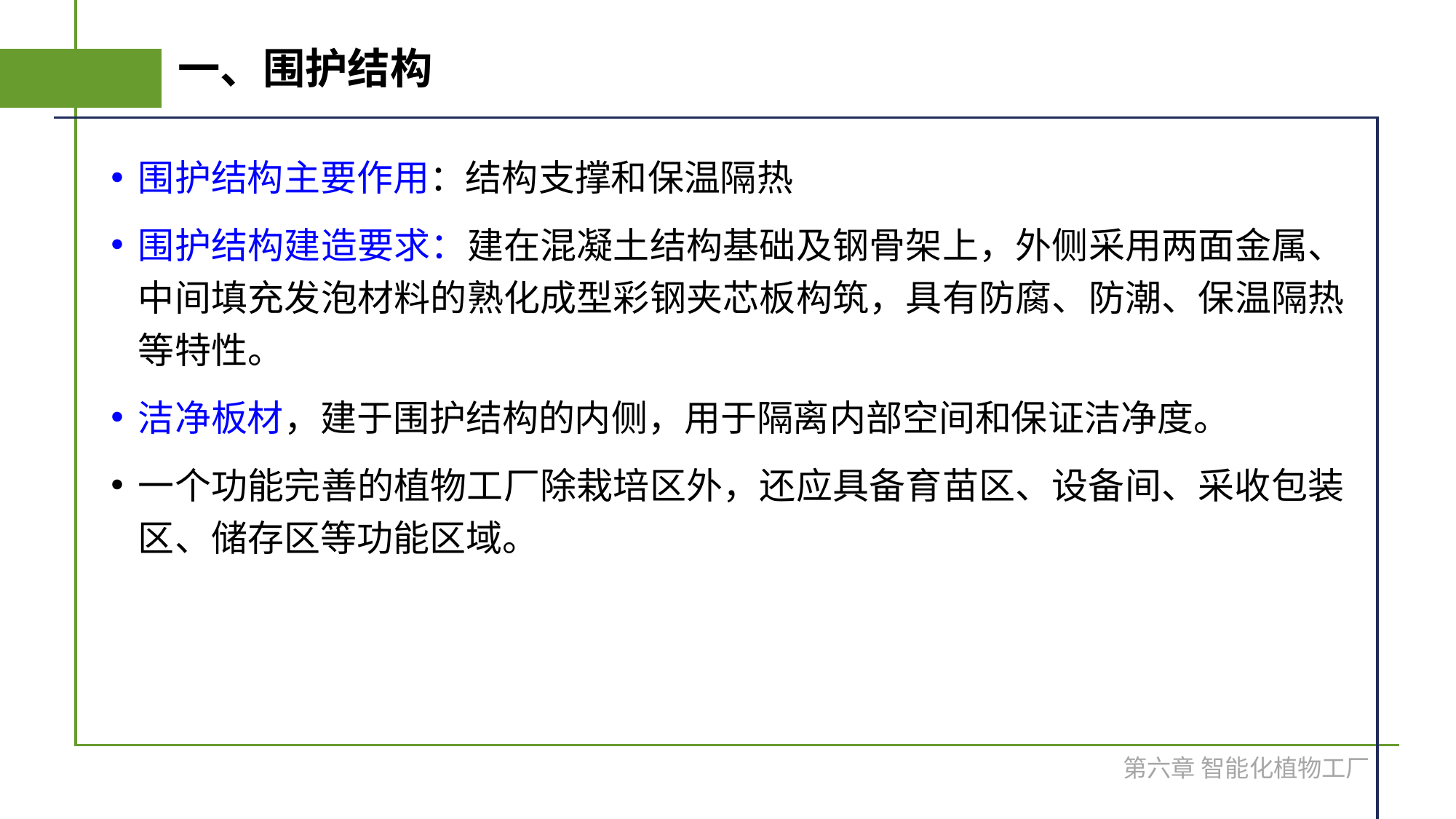

# 一、围护结构
围护结构主要作用：结构支撑和保温隔热
围护结构建造要求：建在混凝土结构基础及钢骨架上，外侧采用两面金属、中间填充发泡材料的熟化成型彩钢夹芯板构筑，具有防腐、防潮、保温隔热等特性。
洁净板材，建于围护结构的内侧，用于隔离内部空间和保证洁净度。
一个功能完善的植物工厂除栽培区外，还应具备育苗区、设备间、采收包装区、储存区等功能区域。

第六章 智能化植物工厂